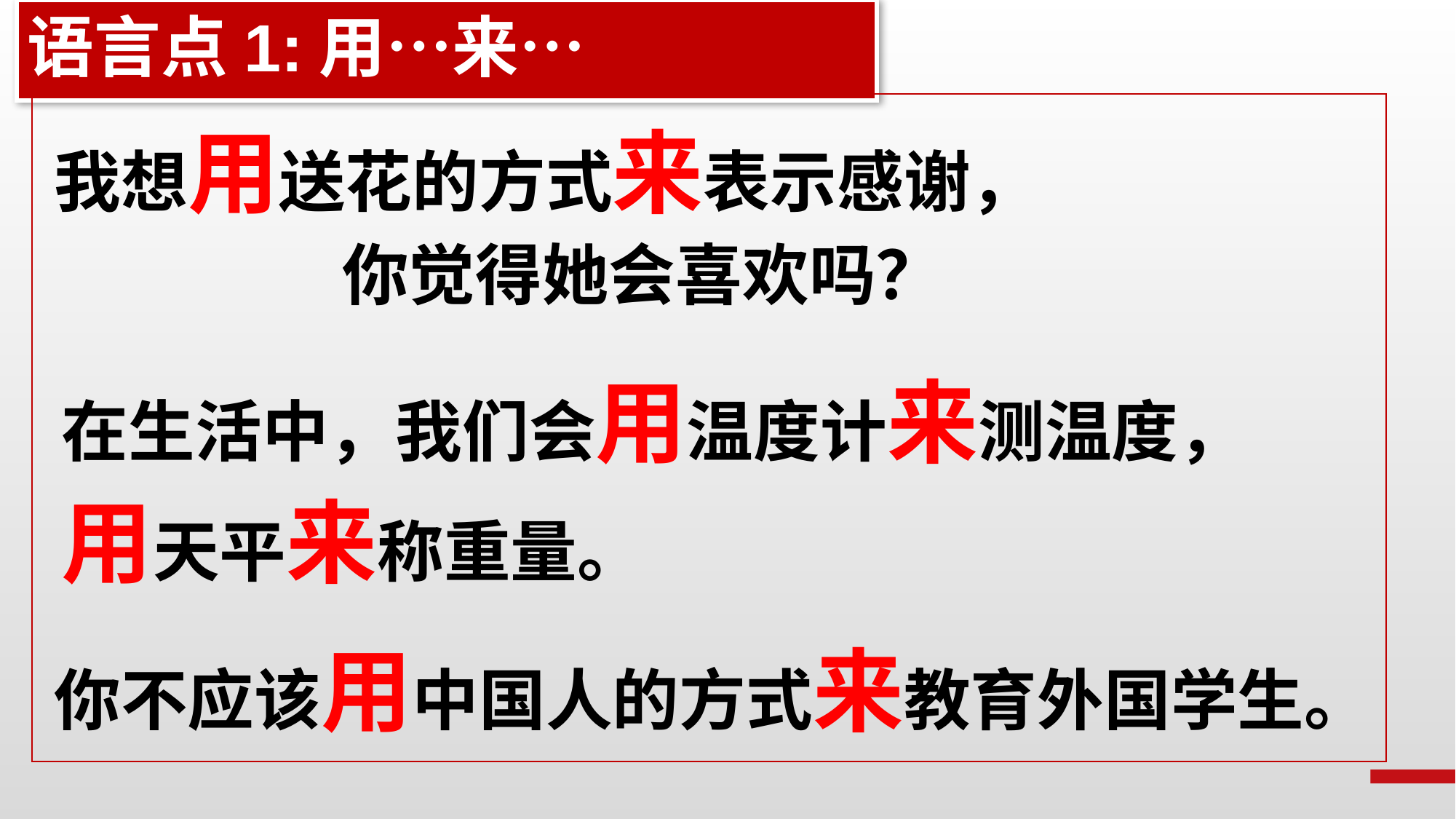

语言点1:用…来…

我想用送花的方式来表示感谢，
                  你觉得她会喜欢吗？
在生活中，我们会用温度计来测温度，
用天平来称重量。
你不应该用中国人的方式来教育外国学生。